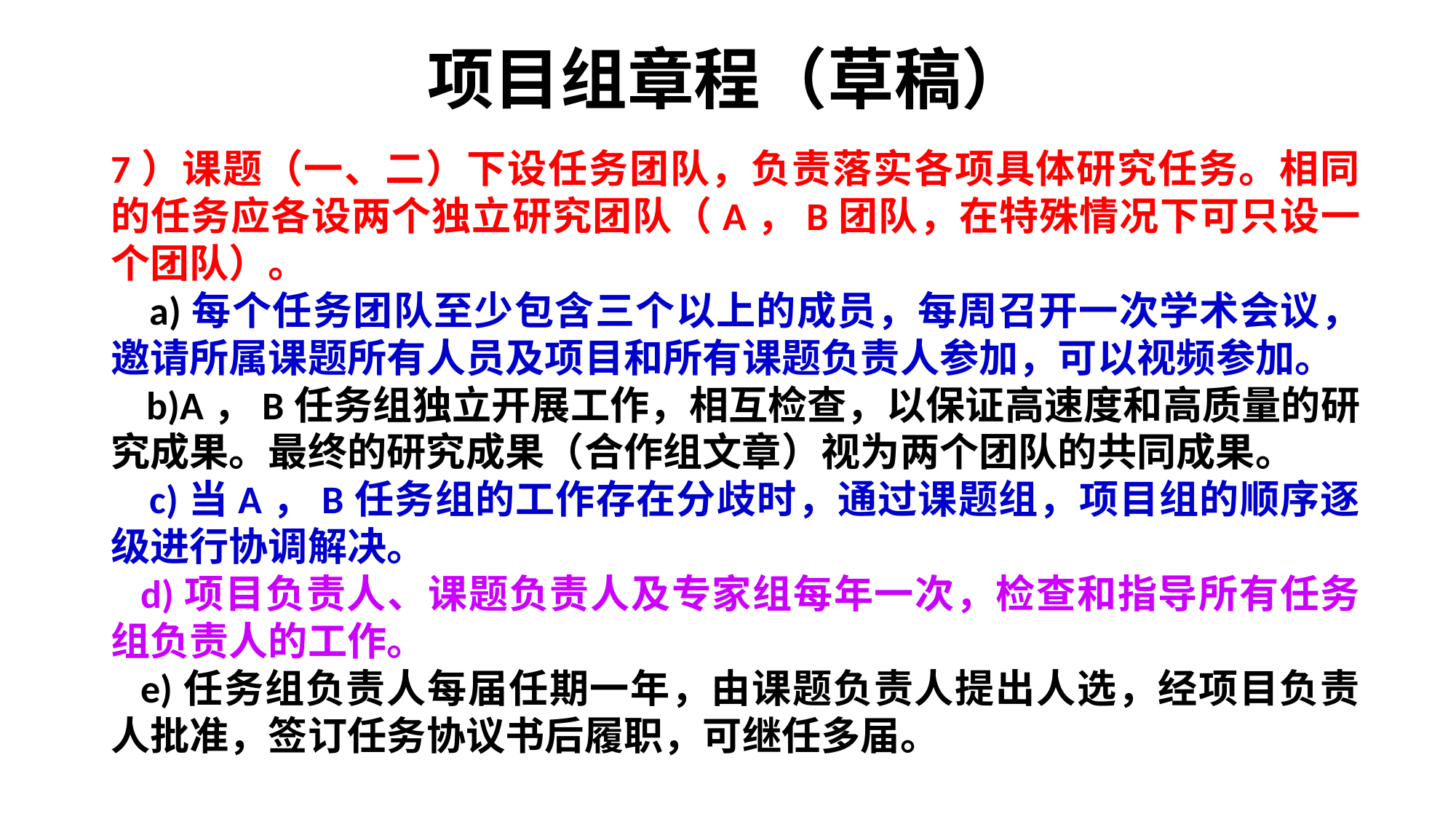

# 项目组章程（草稿）
7）课题（一、二）下设任务团队，负责落实各项具体研究任务。相同的任务应各设两个独立研究团队（A，B团队，在特殊情况下可只设一个团队）。
    a)每个任务团队至少包含三个以上的成员，每周召开一次学术会议，邀请所属课题所有人员及项目和所有课题负责人参加，可以视频参加。
    b)A，B任务组独立开展工作，相互检查，以保证高速度和高质量的研究成果。最终的研究成果（合作组文章）视为两个团队的共同成果。
    c)当A，B任务组的工作存在分歧时，通过课题组，项目组的顺序逐级进行协调解决。
   d)项目负责人、课题负责人及专家组每年一次，检查和指导所有任务组负责人的工作。
   e)任务组负责人每届任期一年，由课题负责人提出人选，经项目负责人批准，签订任务协议书后履职，可继任多届。